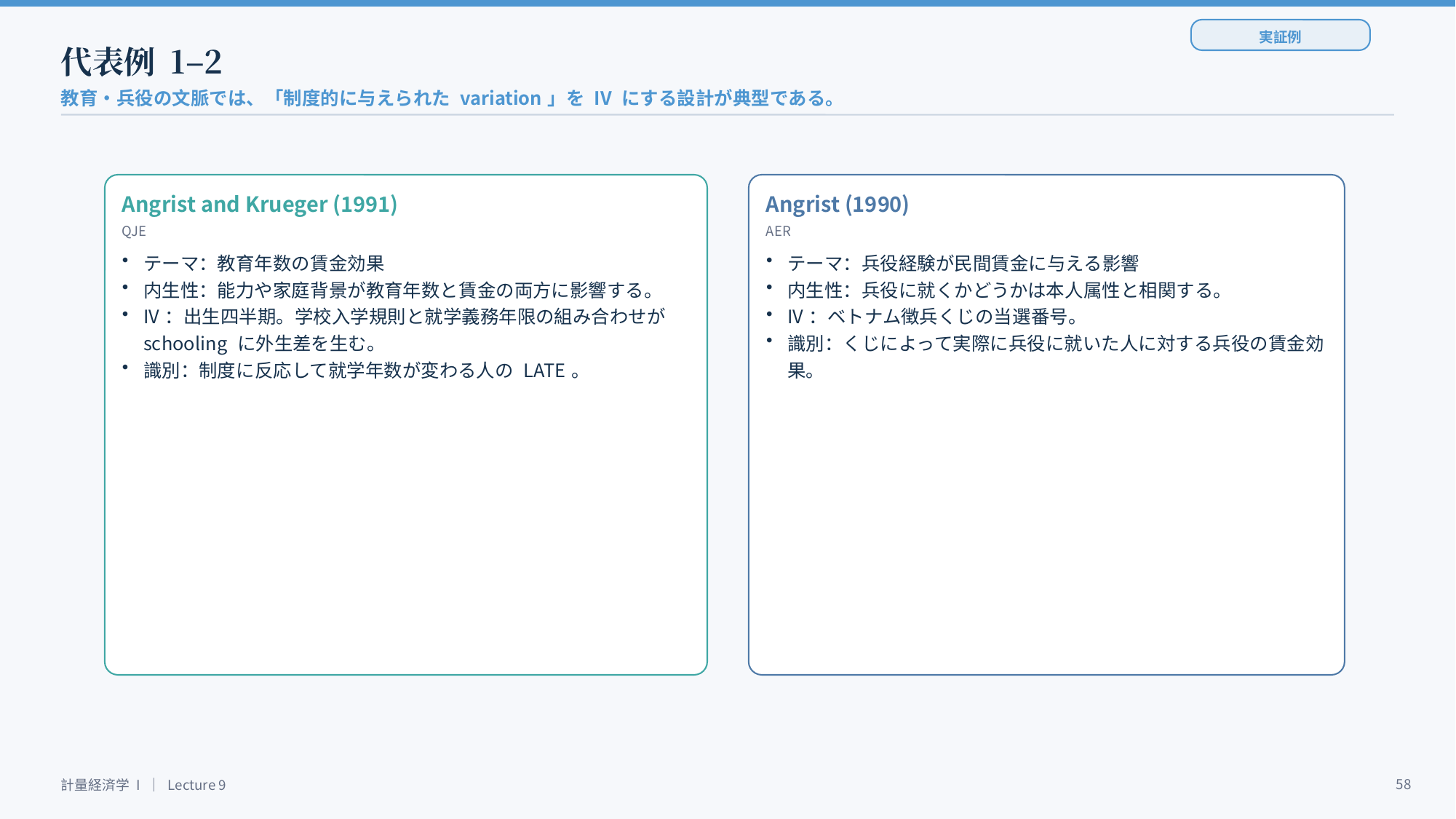

実証例
代表例 1–2
教育・兵役の文脈では、「制度的に与えられた variation」を IV にする設計が典型である。

Angrist and Krueger (1991)
Angrist (1990)
QJE
AER
テーマ：教育年数の賃金効果
内生性：能力や家庭背景が教育年数と賃金の両方に影響する。
IV：出生四半期。学校入学規則と就学義務年限の組み合わせが schooling に外生差を生む。
識別：制度に反応して就学年数が変わる人の LATE。
テーマ：兵役経験が民間賃金に与える影響
内生性：兵役に就くかどうかは本人属性と相関する。
IV：ベトナム徴兵くじの当選番号。
識別：くじによって実際に兵役に就いた人に対する兵役の賃金効果。
58
計量経済学 I ｜ Lecture 9